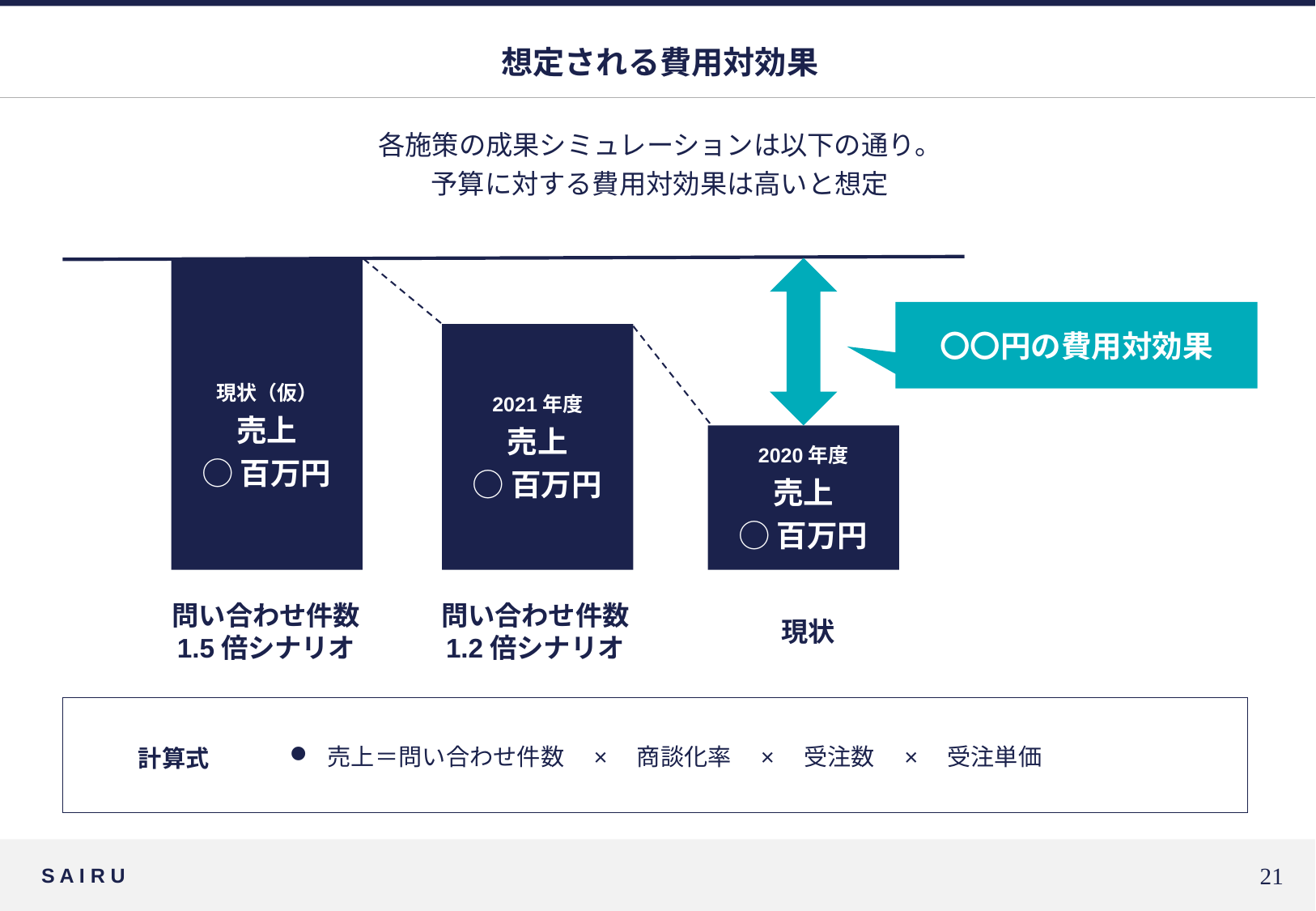

# 想定される費用対効果
各施策の成果シミュレーションは以下の通り。
予算に対する費用対効果は高いと想定

現状（仮）
売上
◯百万円

〇〇円の費用対効果
2021年度
売上
◯百万円
2020年度
売上
◯百万円
問い合わせ件数
1.5倍シナリオ
問い合わせ件数
1.2倍シナリオ
現状

計算式
売上＝問い合わせ件数　×　商談化率　×　受注数　×　受注単価
21